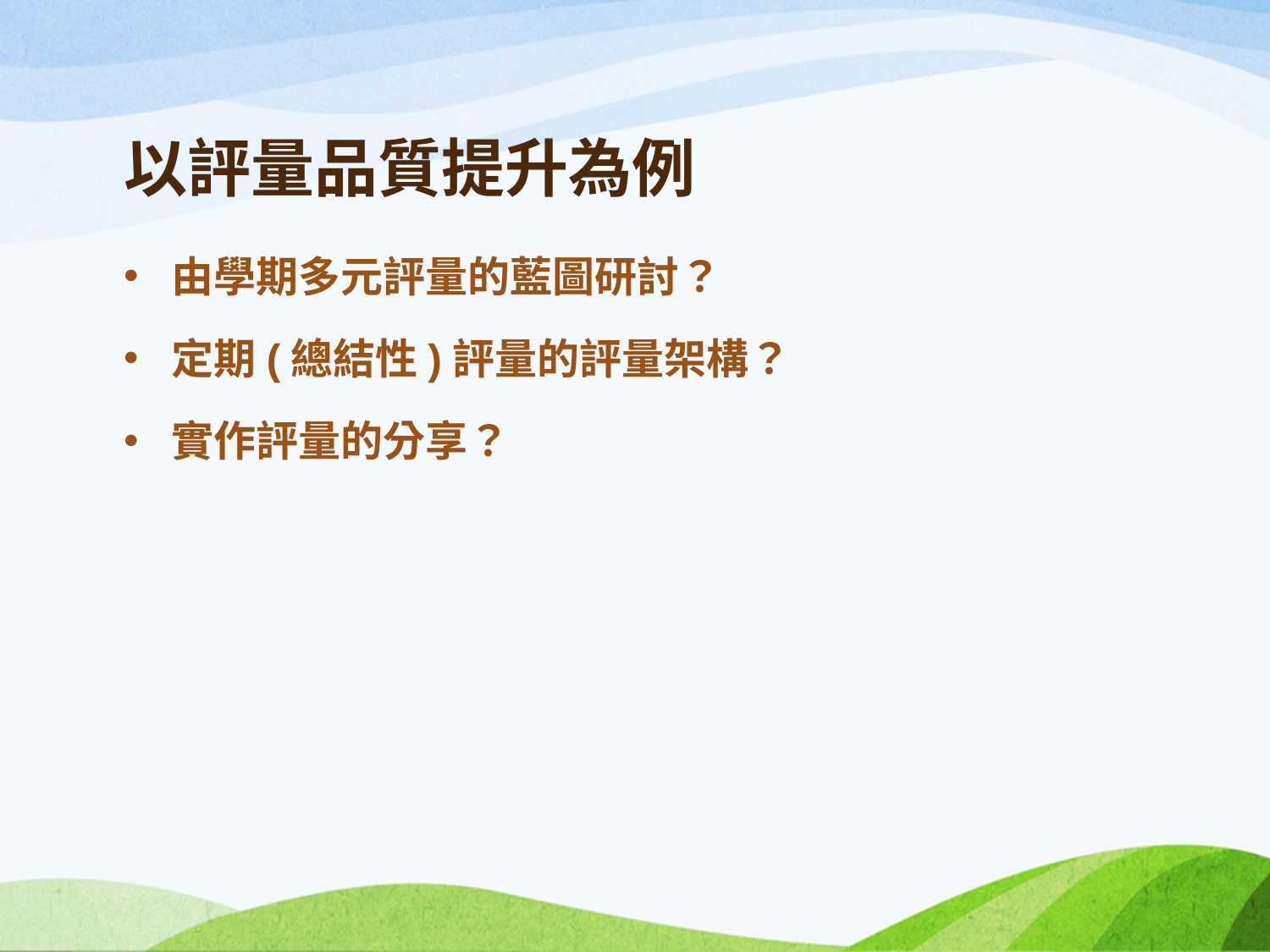

# 以評量品質提升為例
由學期多元評量的藍圖研討？
定期(總結性)評量的評量架構？
實作評量的分享？